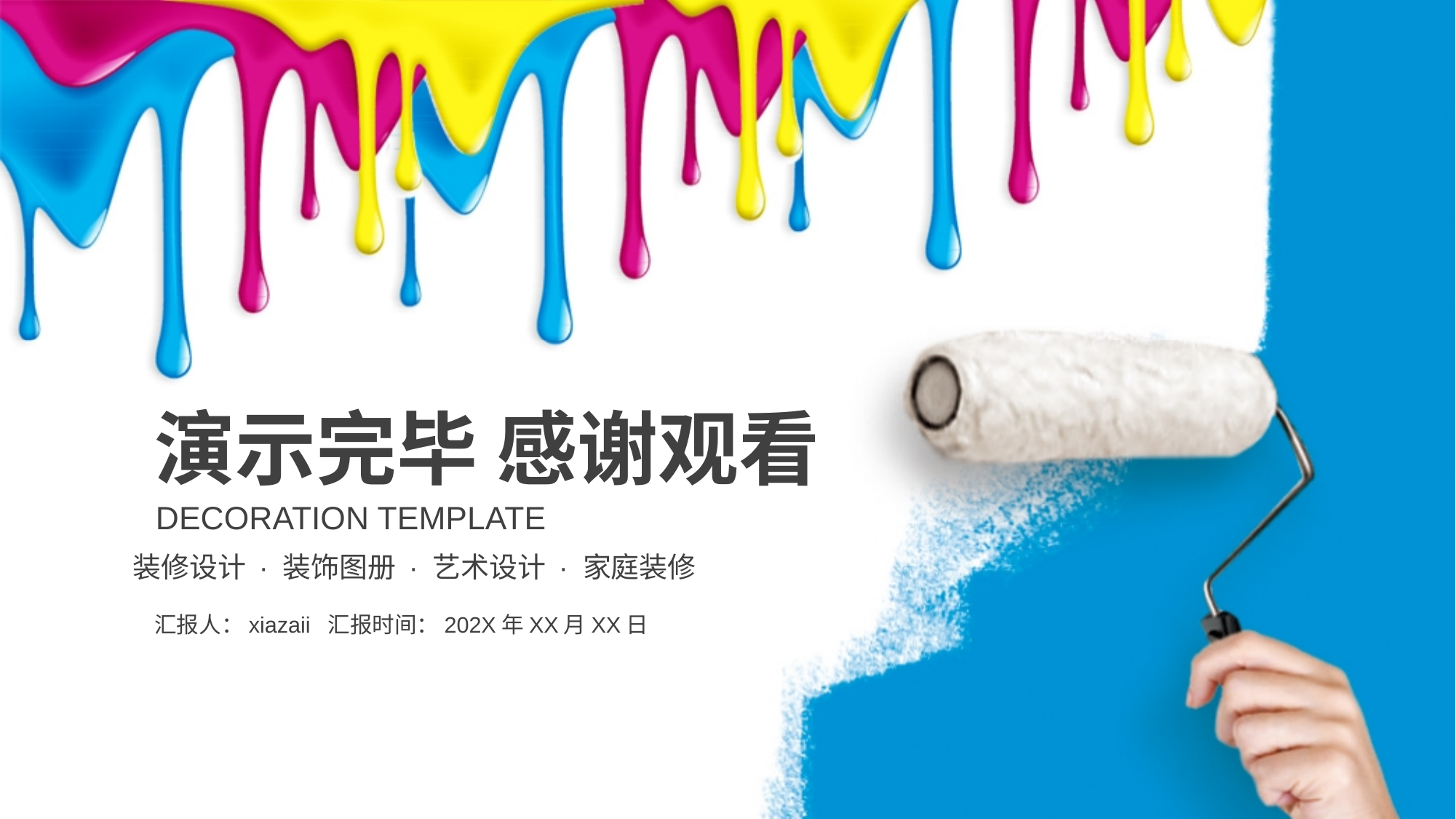

演示完毕 感谢观看
DECORATION TEMPLATE
装修设计 · 装饰图册 · 艺术设计 · 家庭装修
汇报人：xiazaii  汇报时间：202X年XX月XX日